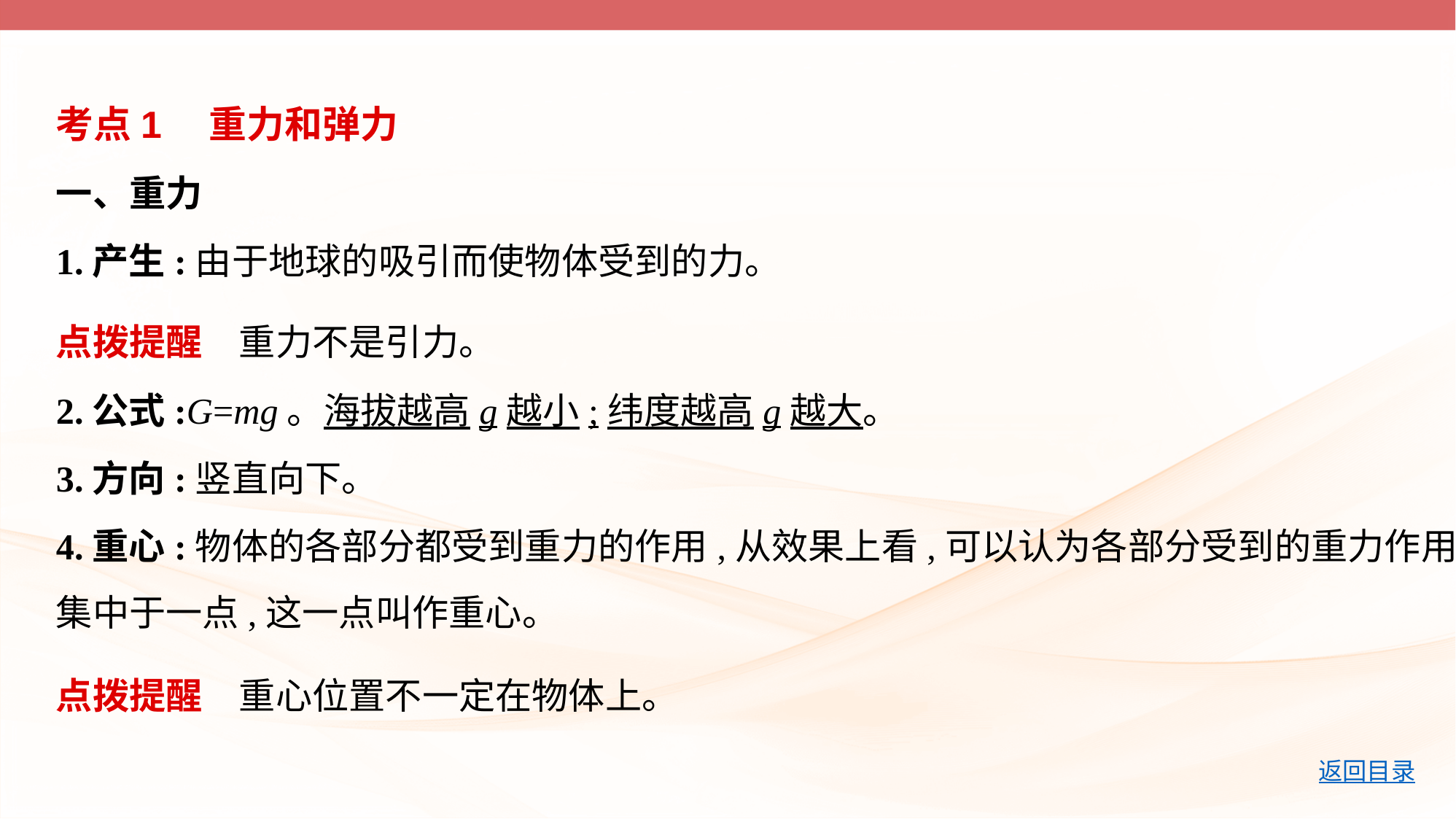

考点1　重力和弹力
一、重力
1.产生:由于地球的吸引而使物体受到的力。
点拨提醒　重力不是引力。
2.公式:G=mg。海拔越高g越小;纬度越高g越大。
3.方向:竖直向下。
4.重心:物体的各部分都受到重力的作用,从效果上看,可以认为各部分受到的重力作用
集中于一点,这一点叫作重心。
点拨提醒　重心位置不一定在物体上。